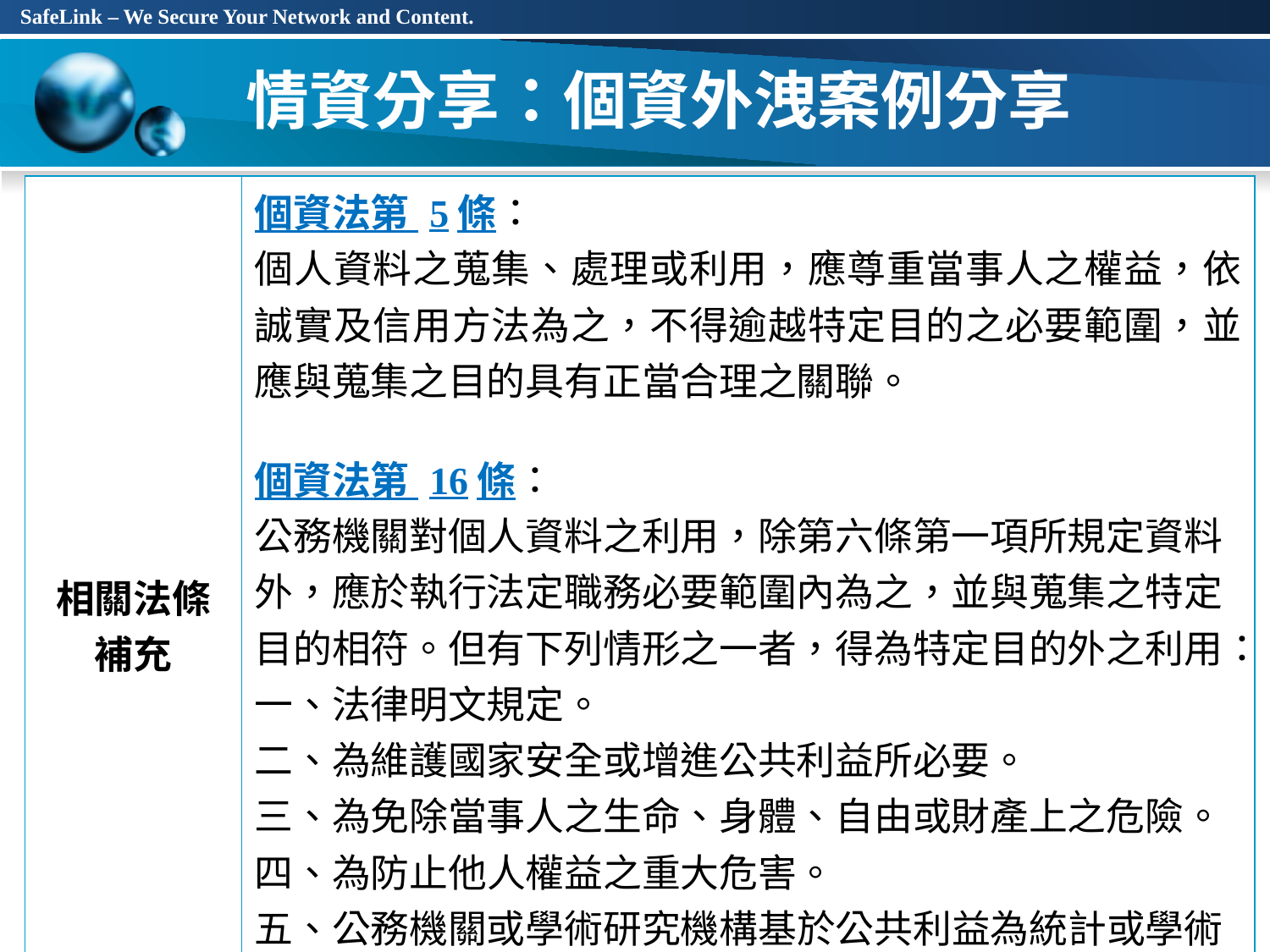

# 情資分享：個資外洩案例分享
| 相關法條補充 | 個資法第 5條： 個人資料之蒐集、處理或利用，應尊重當事人之權益，依誠實及信用方法為之，不得逾越特定目的之必要範圍，並應與蒐集之目的具有正當合理之關聯。 個資法第 16條： 公務機關對個人資料之利用，除第六條第一項所規定資料外，應於執行法定職務必要範圍內為之，並與蒐集之特定目的相符。但有下列情形之一者，得為特定目的外之利用： 一、法律明文規定。 二、為維護國家安全或增進公共利益所必要。 三、為免除當事人之生命、身體、自由或財產上之危險。 四、為防止他人權益之重大危害。 五、公務機關或學術研究機構基於公共利益為統計或學術研究而有必要，且資料經過提供者處理後或經蒐集者依其揭露方式無從識別特定之當事人。 |
| --- | --- |